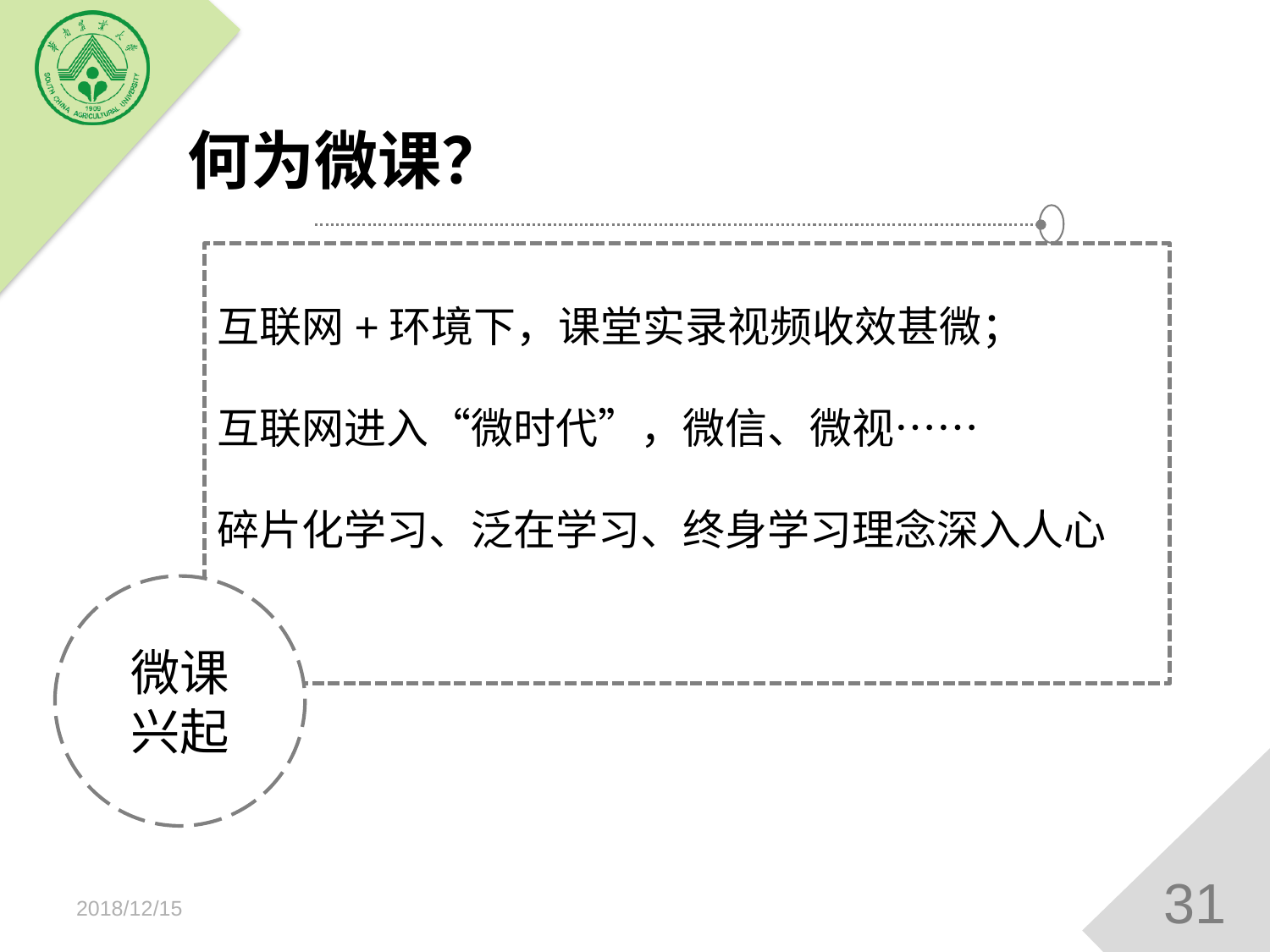

# 何为微课？
互联网+环境下，课堂实录视频收效甚微；
互联网进入“微时代”，微信、微视……
碎片化学习、泛在学习、终身学习理念深入人心

微课
兴起
31
2018/12/15